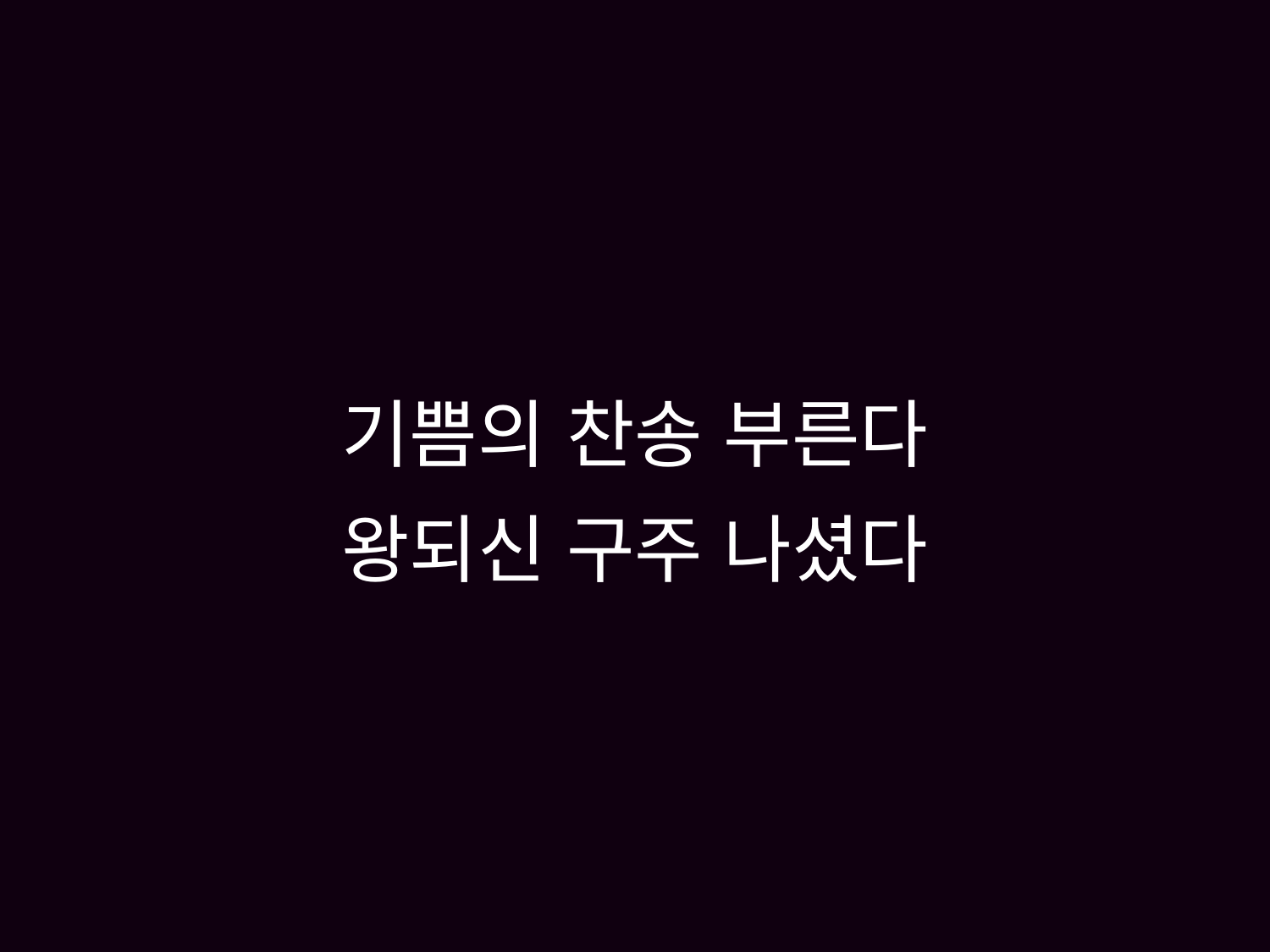

# 기쁨의 찬송 부른다 왕되신 구주 나셨다